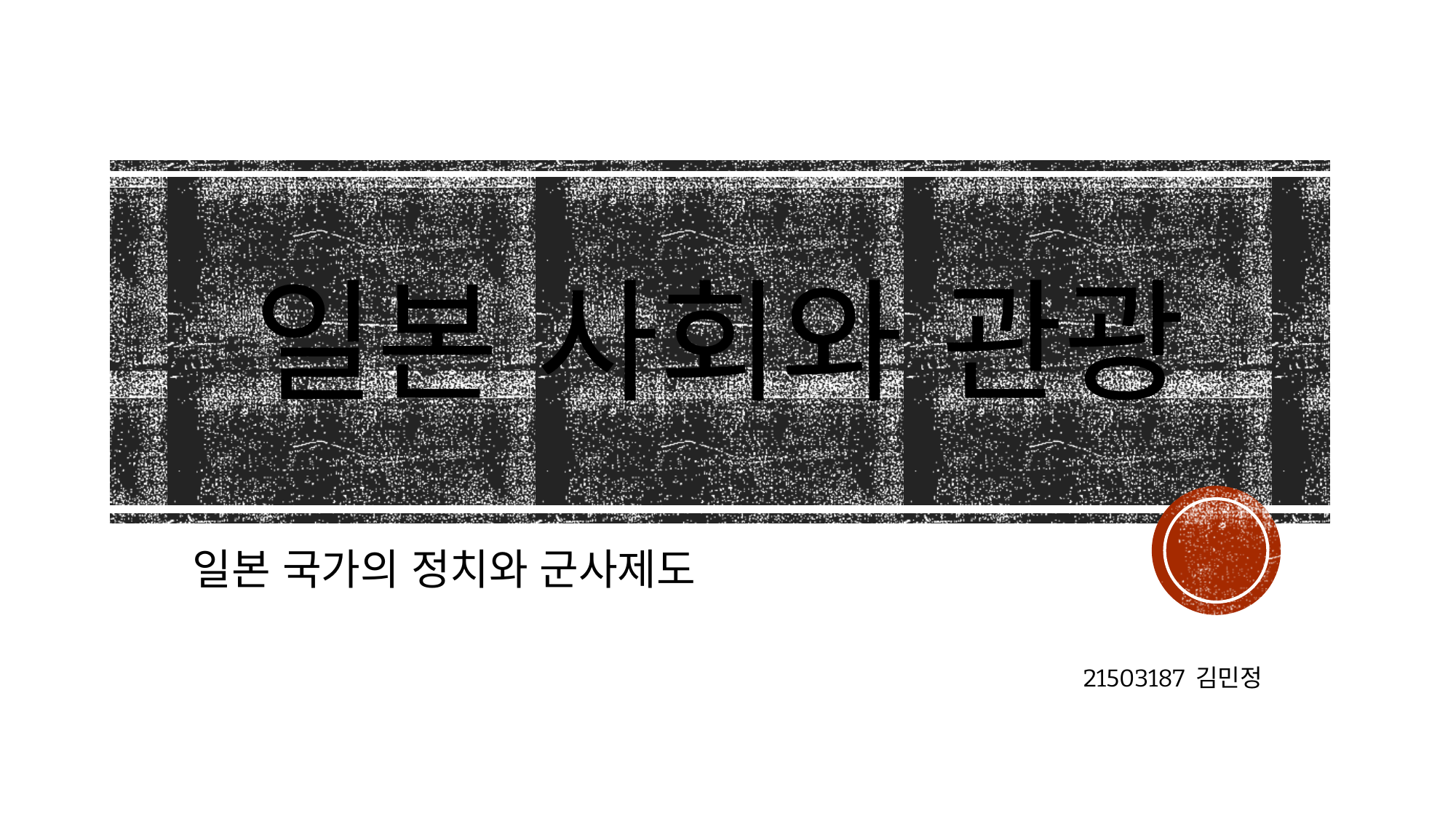

# 일본 사회와 관광

일본 국가의 정치와 군사제도

21503187 김민정